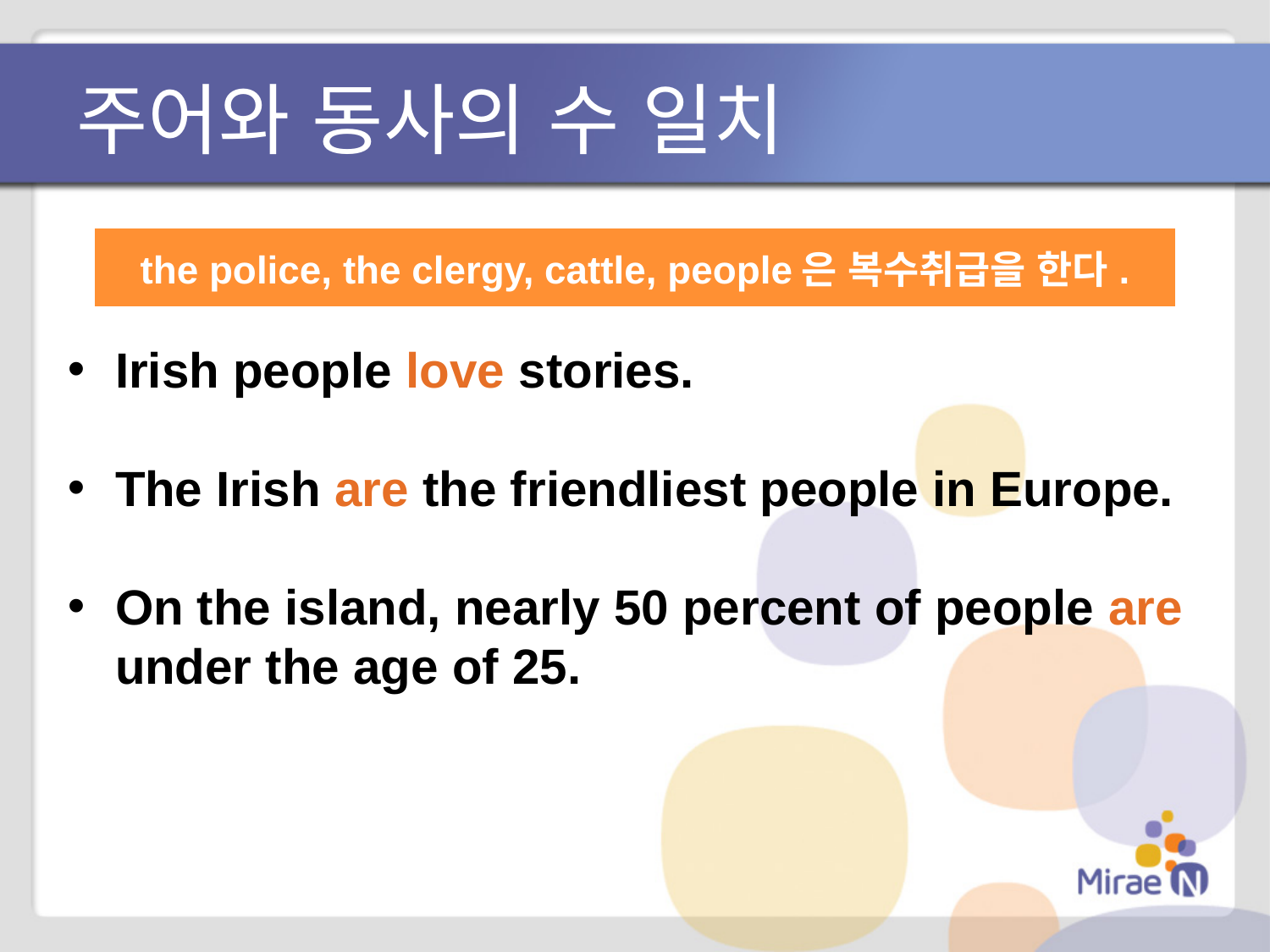

# 주어와 동사의 수 일치
| the police, the clergy, cattle, people은 복수취급을 한다. |
| --- |

Irish people love stories.

The Irish are the friendliest people in Europe.

On the island, nearly 50 percent of people are under the age of 25.